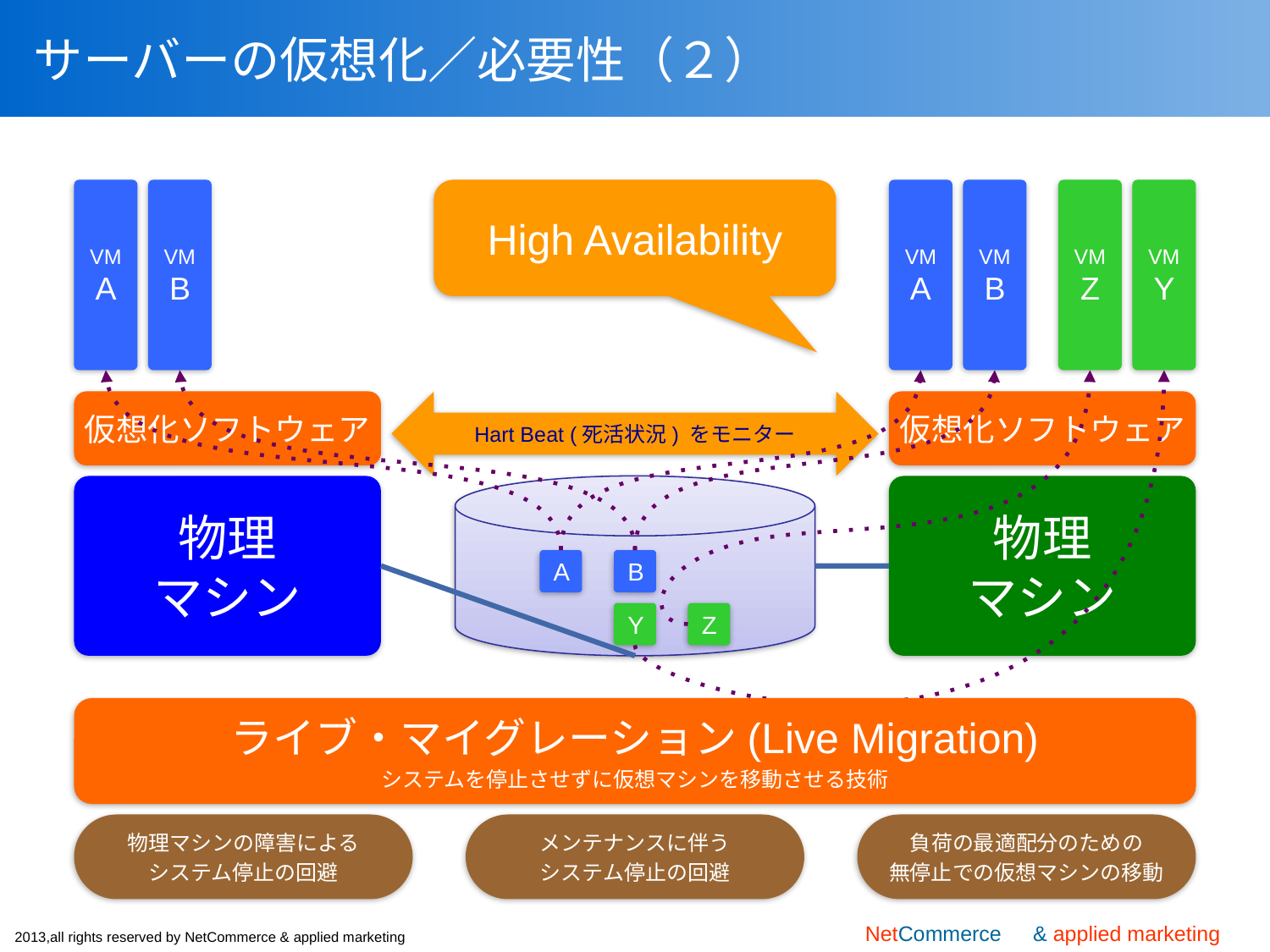

# サーバーの仮想化／必要性（２）
VMA
VM
B
High Availability
VM
A
VM
B
VM
Z
VM
Y
仮想化ソフトウェア
物理
マシン
Hart Beat (死活状況) をモニター
仮想化ソフトウェア

物理
マシン
A
B
Y
Z
ライブ・マイグレーション(Live Migration)
システムを停止させずに仮想マシンを移動させる技術
物理マシンの障害による
システム停止の回避
メンテナンスに伴う
システム停止の回避
負荷の最適配分のための
無停止での仮想マシンの移動